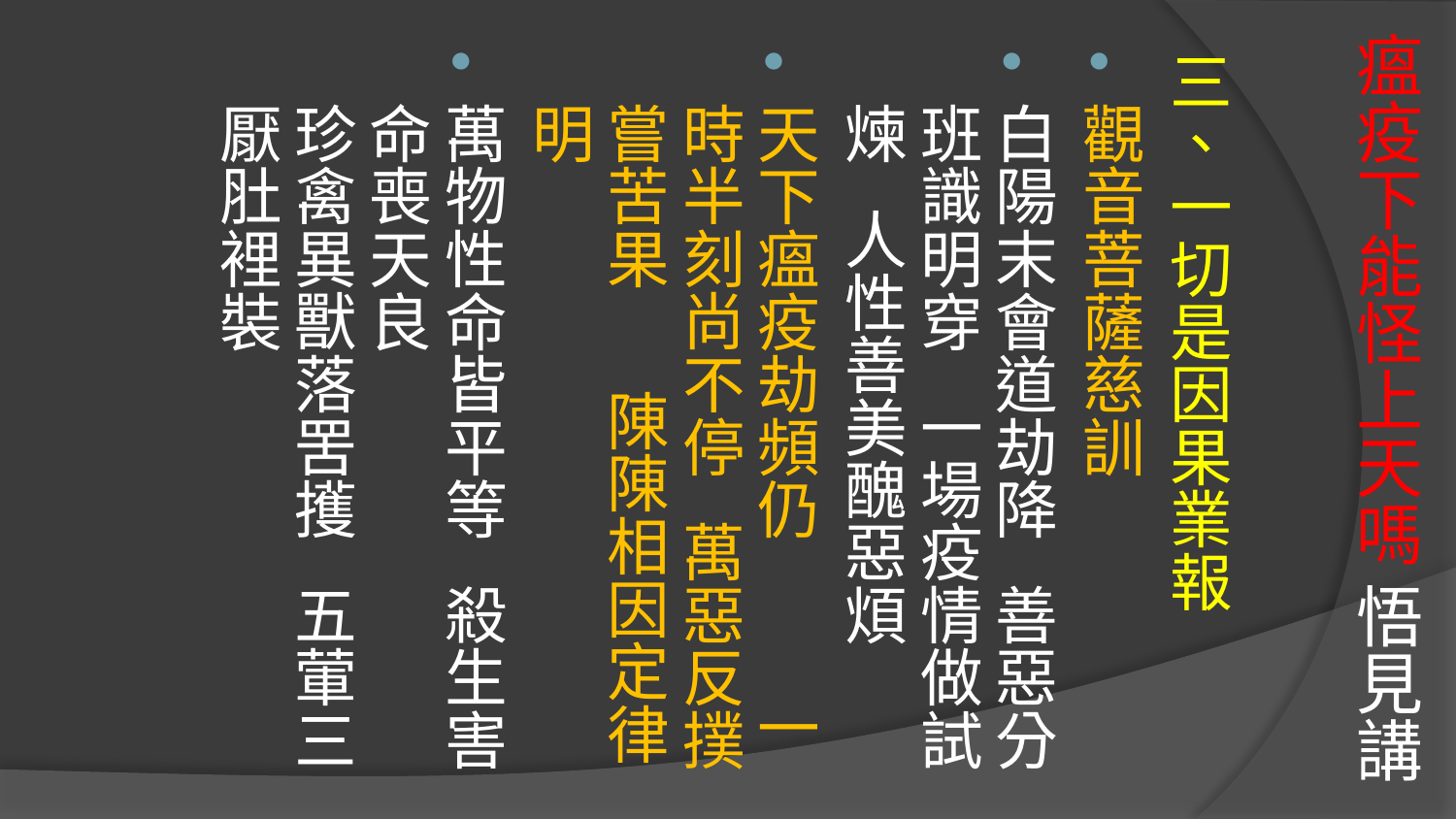

# 瘟疫下能怪上天嗎 悟見講
三、一切是因果業報
觀音菩薩慈訓
白陽末會道劫降   善惡分班識明穿   一場疫情做試煉   人性善美醜惡煩
天下瘟疫劫頻仍           一時半刻尚不停   萬惡反撲嘗苦果       陳陳相因定律明
萬物性命皆平等   殺生害命喪天良
珍禽異獸落罟擭   五葷三厭肚裡裝